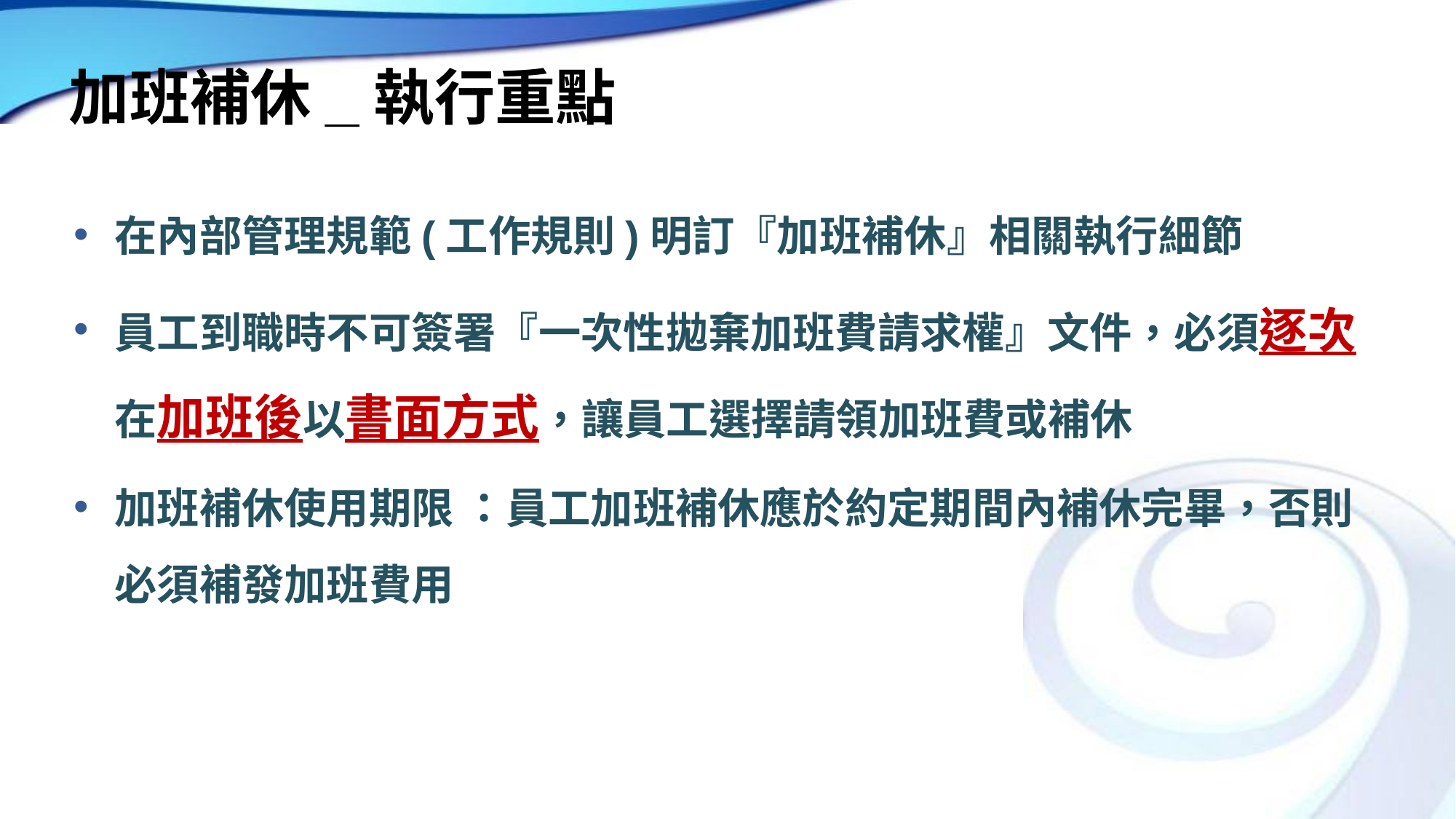

# 加班補休_執行重點
在內部管理規範(工作規則)明訂『加班補休』相關執行細節
員工到職時不可簽署『一次性拋棄加班費請求權』文件，必須逐次在加班後以書面方式，讓員工選擇請領加班費或補休
加班補休使用期限 ：員工加班補休應於約定期間內補休完畢，否則必須補發加班費用